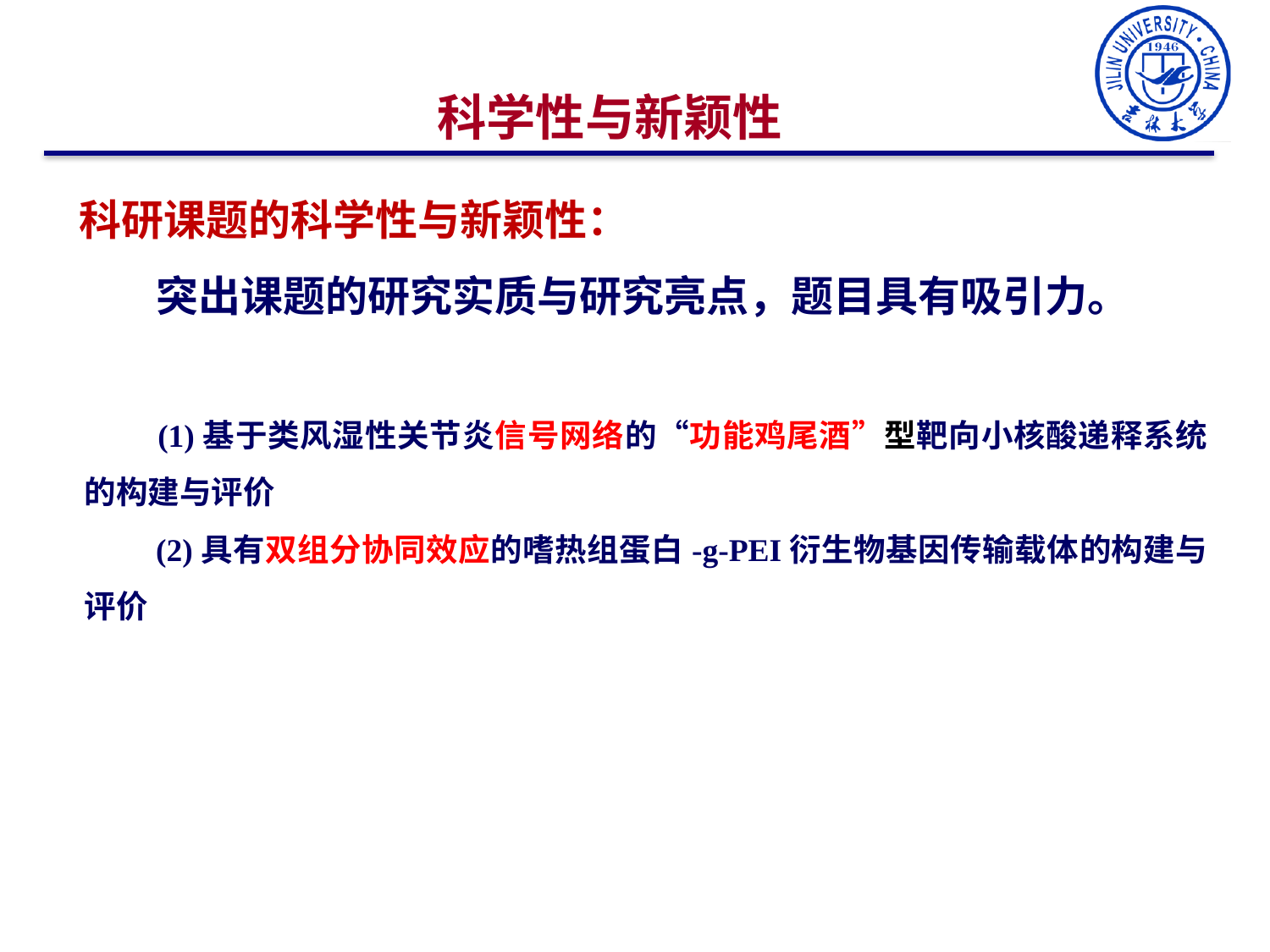

科学性与新颖性
科研课题的科学性与新颖性：
       突出课题的研究实质与研究亮点，题目具有吸引力。

         (1)基于类风湿性关节炎信号网络的“功能鸡尾酒”型靶向小核酸递释系统的构建与评价
         (2)具有双组分协同效应的嗜热组蛋白-g-PEI衍生物基因传输载体的构建与评价